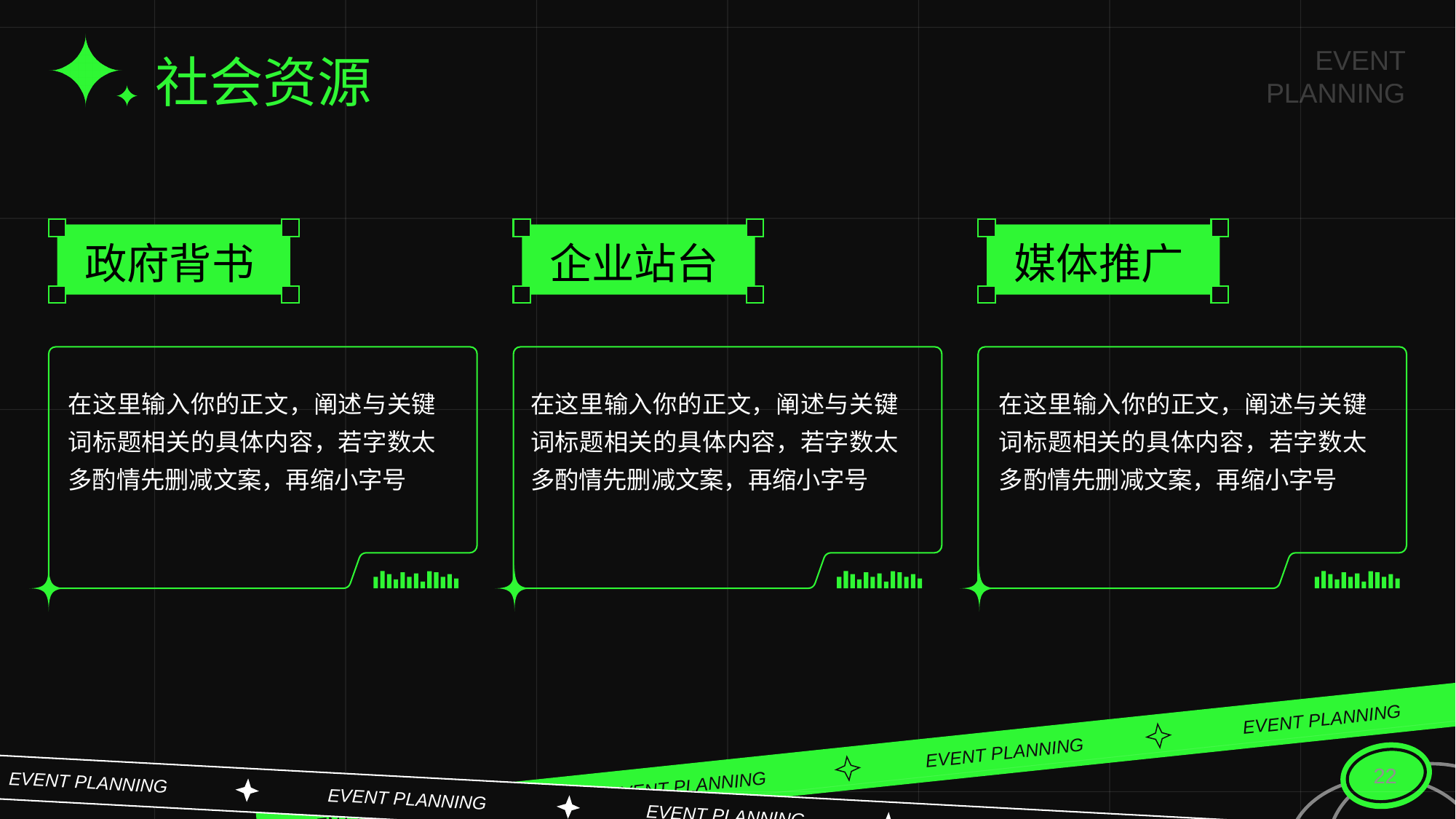

# 社会资源

政府背书

企业站台

媒体推广

在这里输入你的正文，阐述与关键词标题相关的具体内容，若字数太多酌情先删减文案，再缩小字号
在这里输入你的正文，阐述与关键词标题相关的具体内容，若字数太多酌情先删减文案，再缩小字号
在这里输入你的正文，阐述与关键词标题相关的具体内容，若字数太多酌情先删减文案，再缩小字号

22